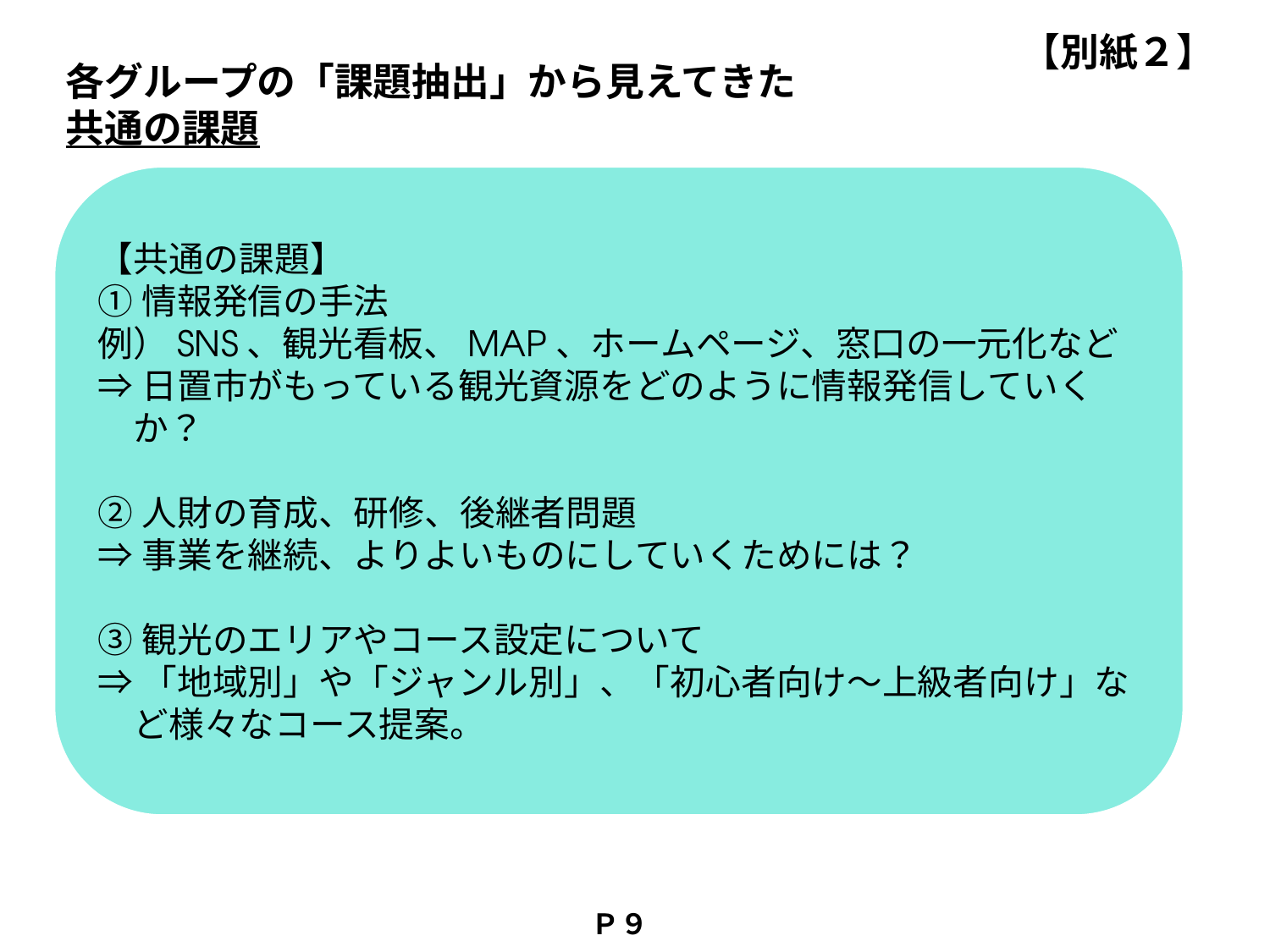

【別紙２】
各グループの「課題抽出」から見えてきた　共通の課題
【共通の課題】
①情報発信の手法
例）SNS、観光看板、MAP、ホームページ、窓口の一元化など
⇒日置市がもっている観光資源をどのように情報発信していく
　か？

②人財の育成、研修、後継者問題
⇒事業を継続、よりよいものにしていくためには？

③観光のエリアやコース設定について
⇒「地域別」や「ジャンル別」、「初心者向け～上級者向け」な
　ど様々なコース提案。
Ｐ９